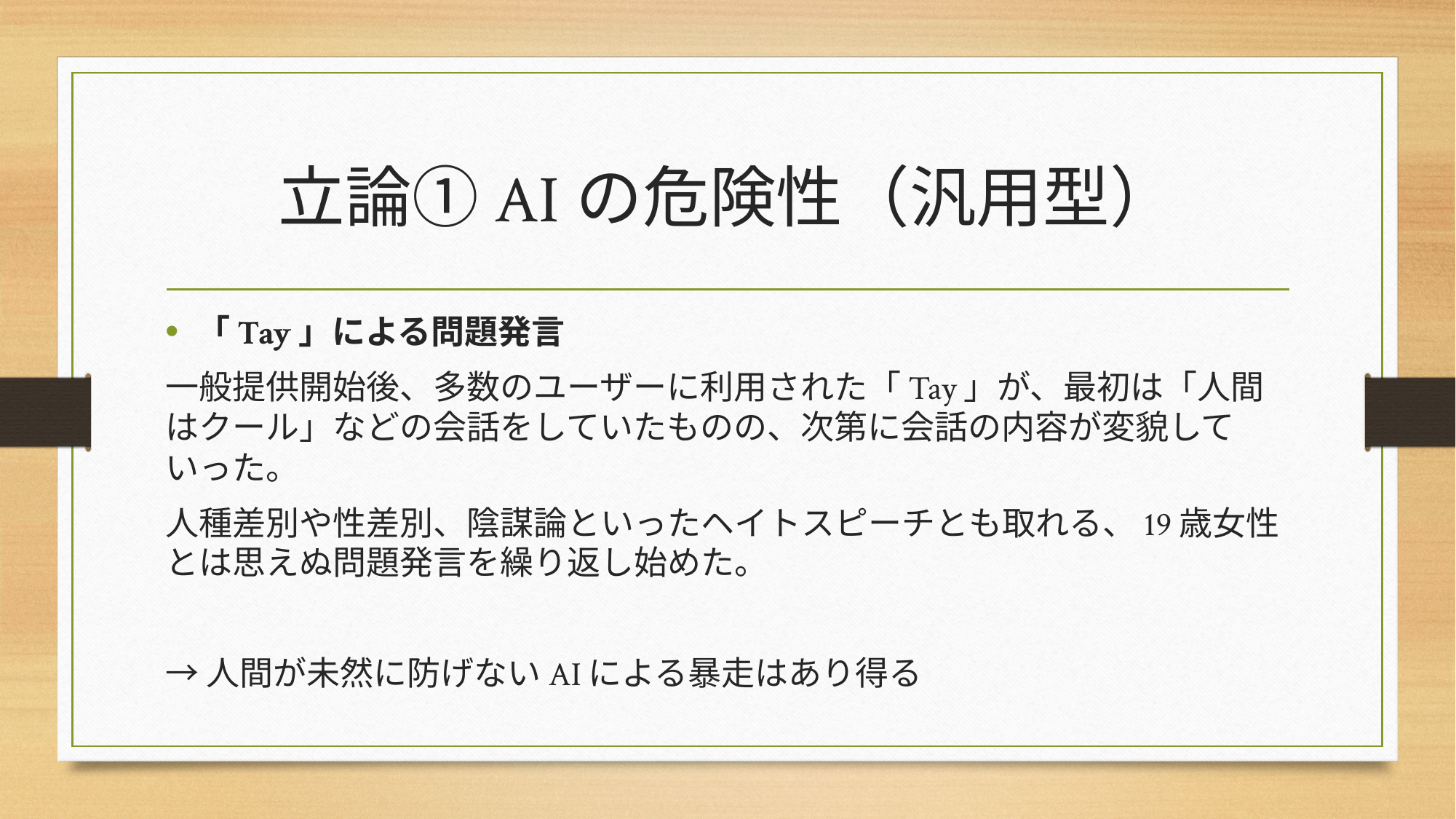

# 立論①AIの危険性（汎用型）
「Tay」による問題発言
一般提供開始後、多数のユーザーに利用された「Tay」が、最初は「人間はクール」などの会話をしていたものの、次第に会話の内容が変貌していった。
人種差別や性差別、陰謀論といったヘイトスピーチとも取れる、19歳女性とは思えぬ問題発言を繰り返し始めた。

→人間が未然に防げないAIによる暴走はあり得る